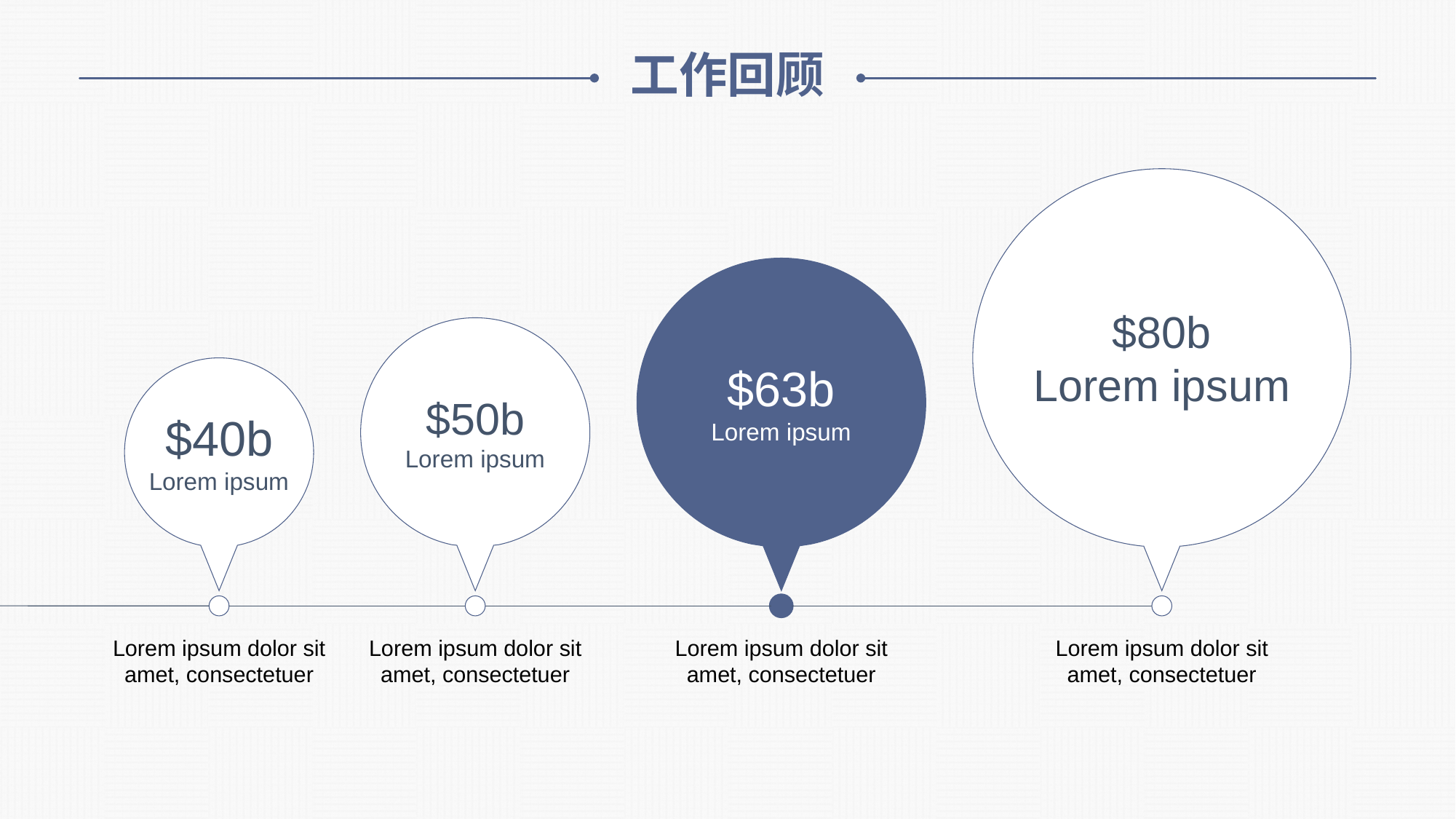

工作回顾
$80b
Lorem ipsum
$63b
Lorem ipsum
$50b
Lorem ipsum
$40b
Lorem ipsum

Lorem ipsum dolor sit amet, consectetuer
Lorem ipsum dolor sit amet, consectetuer
Lorem ipsum dolor sit amet, consectetuer
Lorem ipsum dolor sit amet, consectetuer